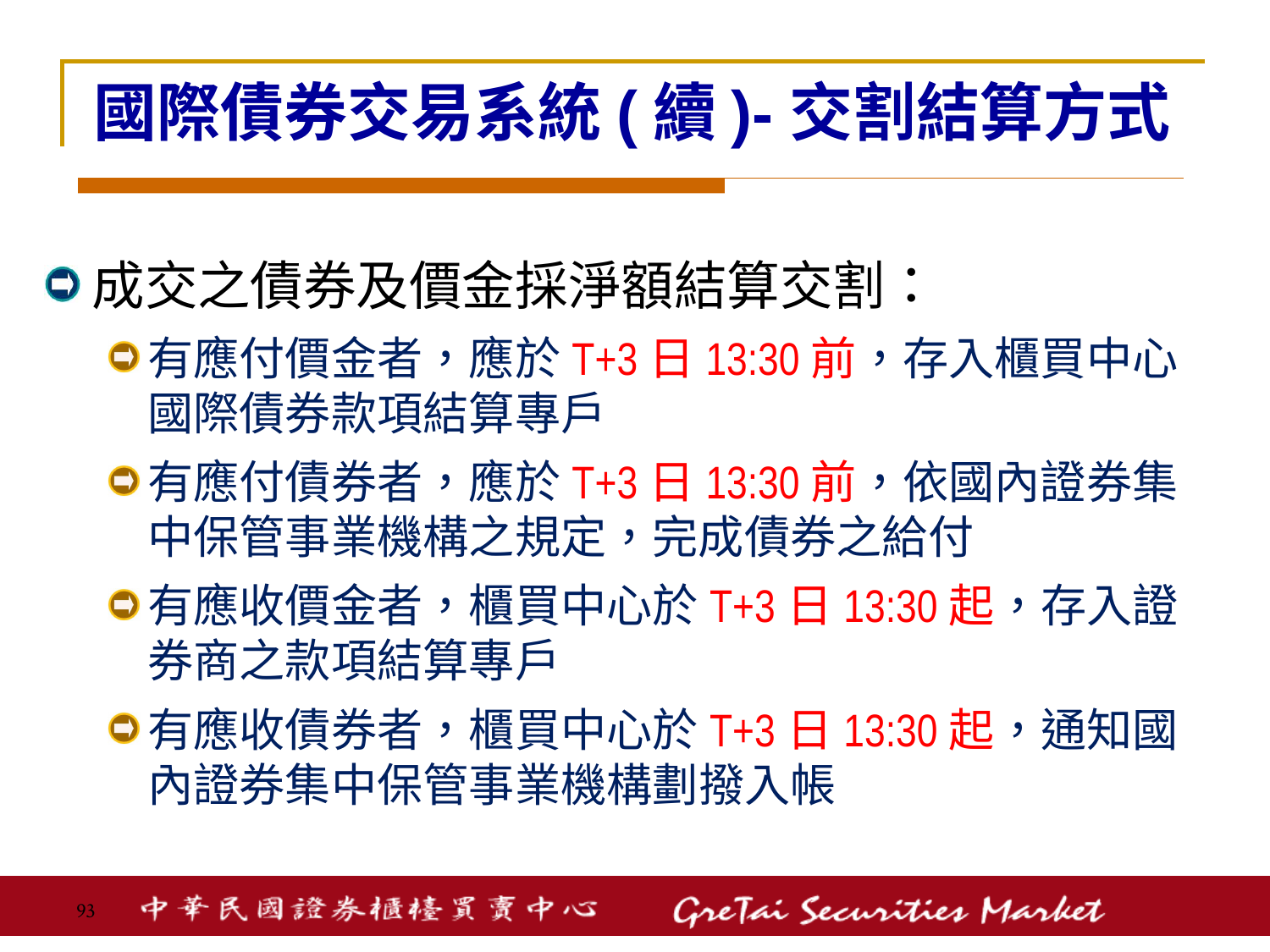

# 國際債券交易系統(續)-交割結算方式

成交之債券及價金採淨額結算交割：
有應付價金者，應於T+3日13:30前，存入櫃買中心國際債券款項結算專戶
有應付債券者，應於T+3日13:30前，依國內證券集中保管事業機構之規定，完成債券之給付
有應收價金者，櫃買中心於T+3日13:30起，存入證券商之款項結算專戶
有應收債券者，櫃買中心於T+3日13:30起，通知國內證券集中保管事業機構劃撥入帳

93